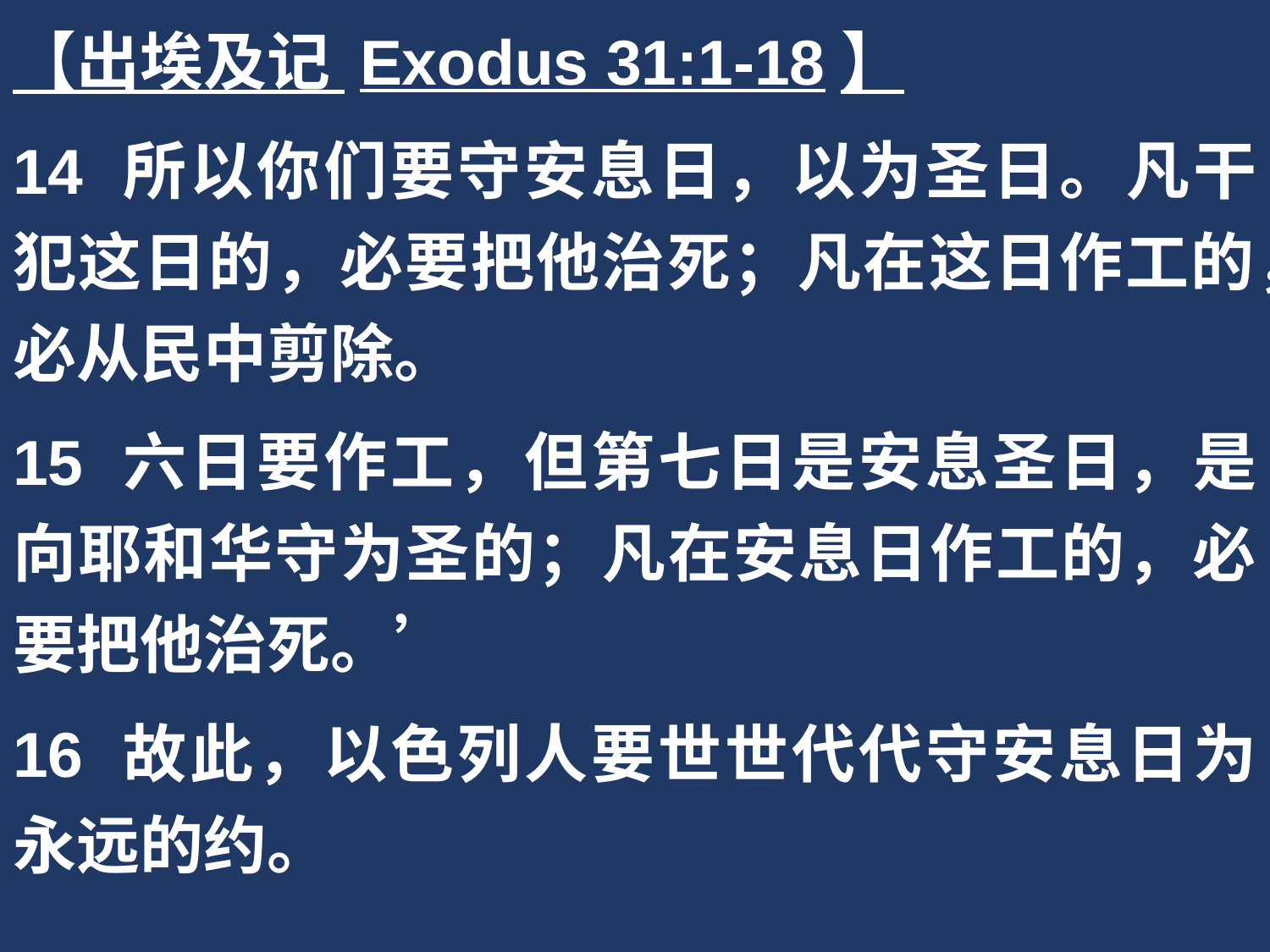

【出埃及记 Exodus 31:1-18】
14 所以你们要守安息日，以为圣日。凡干犯这日的，必要把他治死；凡在这日作工的，必从民中剪除。
15 六日要作工，但第七日是安息圣日，是向耶和华守为圣的；凡在安息日作工的，必要把他治死。’
16 故此，以色列人要世世代代守安息日为永远的约。